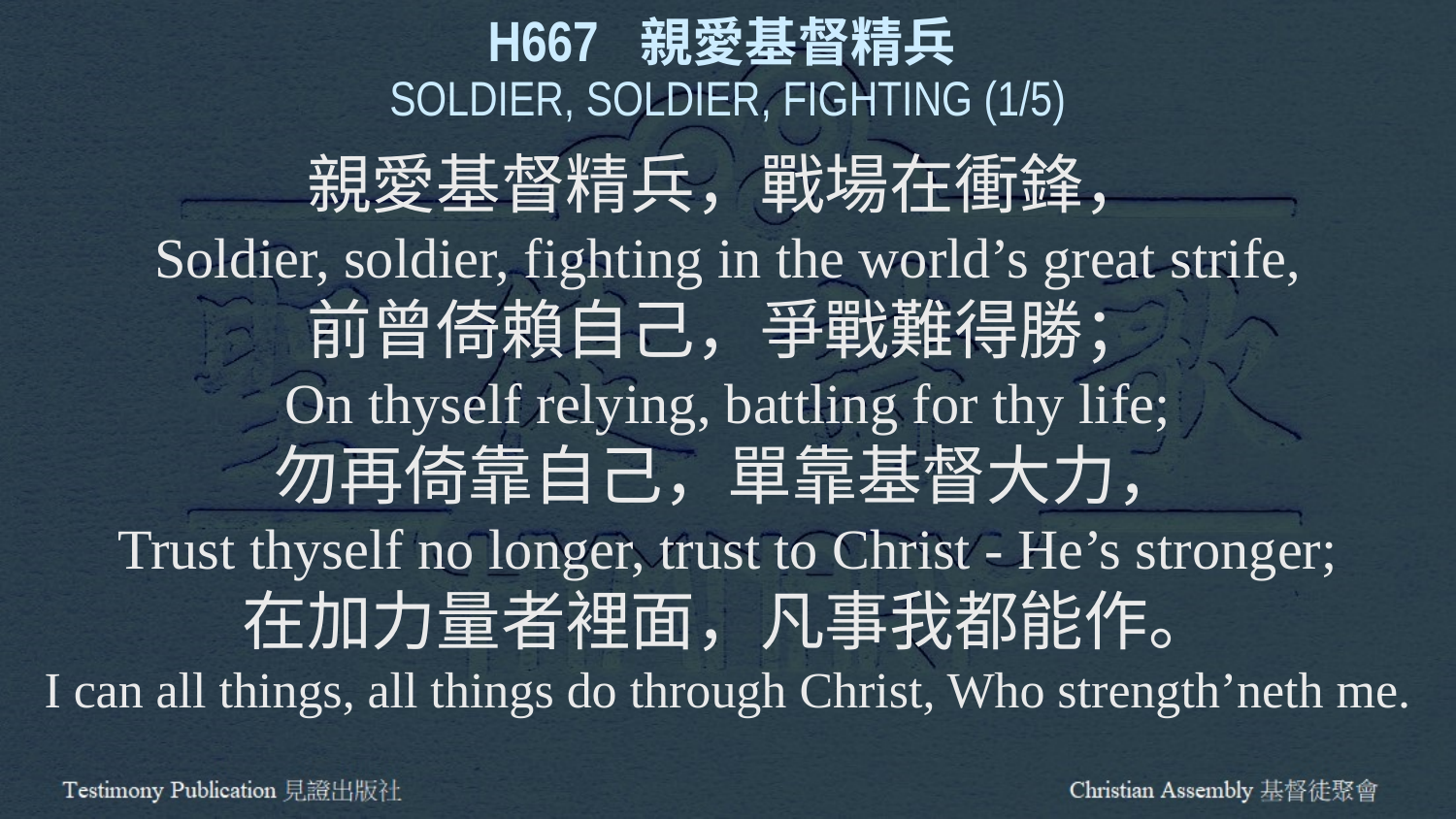

H667  親愛基督精兵
SOLDIER, SOLDIER, FIGHTING (1/5)
親愛基督精兵，戰場在衝鋒，
Soldier, soldier, fighting in the world’s great strife,
前曾倚賴自己，爭戰難得勝；
On thyself relying, battling for thy life;
勿再倚靠自己，單靠基督大力，
Trust thyself no longer, trust to Christ - He’s stronger;
在加力量者裡面，凡事我都能作。
I can all things, all things do through Christ, Who strength’neth me.